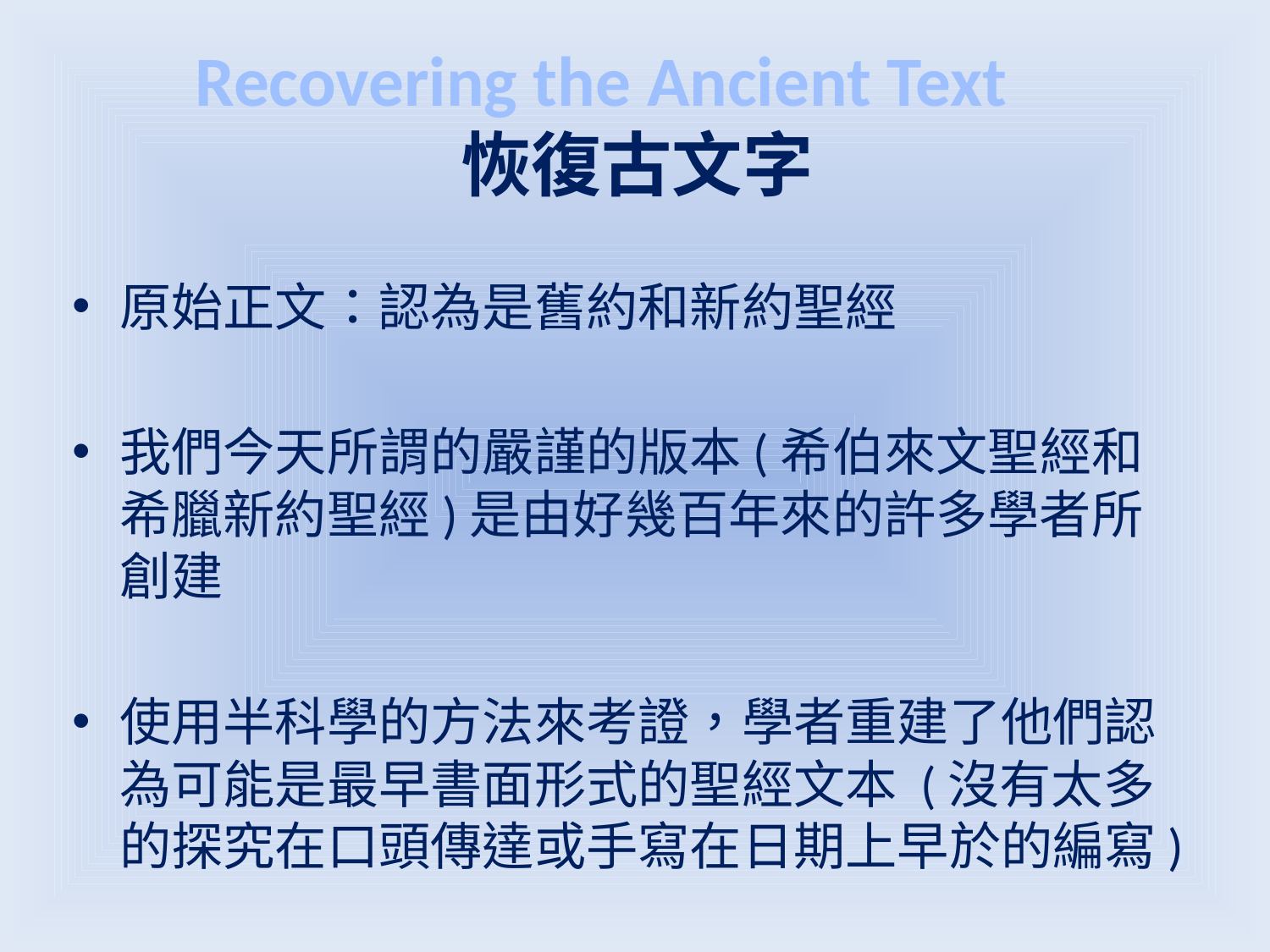

Recovering the Ancient Text
恢復古文字
原始正文：認為是舊約和新約聖經

我們今天所謂的嚴謹的版本(希伯來文聖經和希臘新約聖經)是由好幾百年來的許多學者所創建

使用半科學的方法來考證，學者重建了他們認為可能是最早書面形式的聖經文本 (沒有太多的探究在口頭傳達或手寫在日期上早於的編寫)